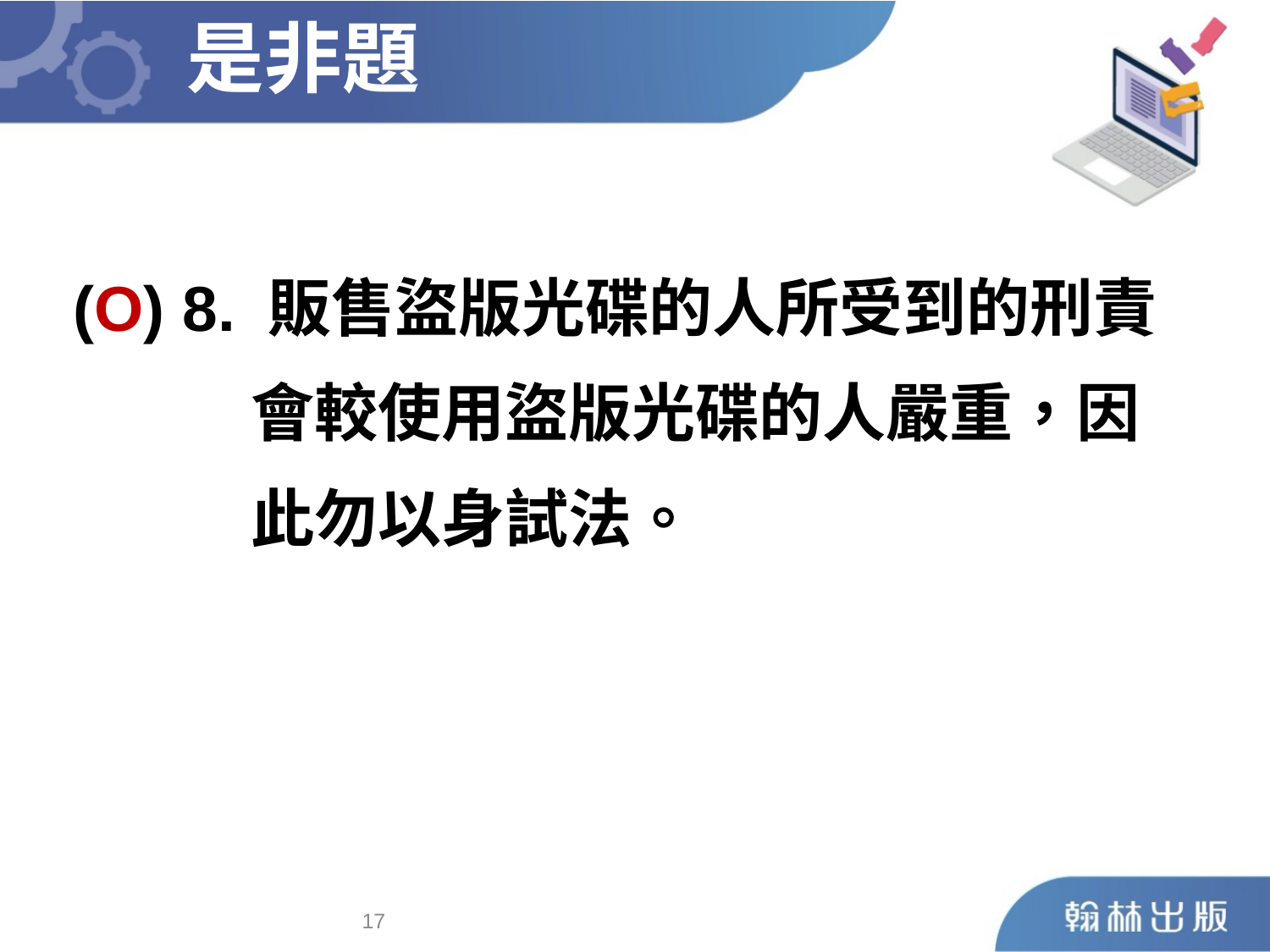

是非題
	(O) 8. 販售盜版光碟的人所受到的刑責
             會較使用盜版光碟的人嚴重，因
             此勿以身試法。
17